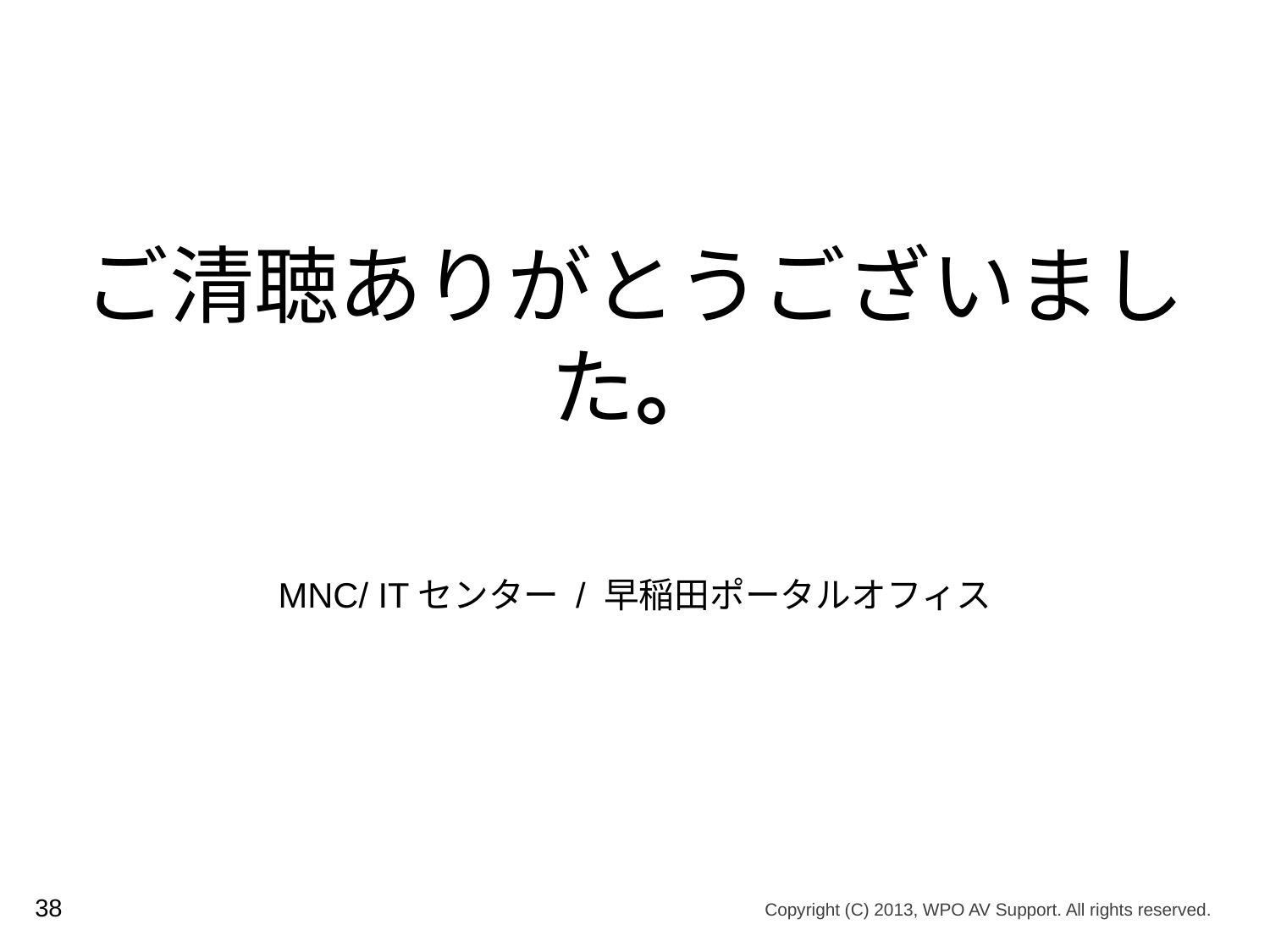

ご清聴ありがとうございました。

MNC/ ITセンター / 早稲田ポータルオフィス
38
Copyright (C) 2013, WPO AV Support. All rights reserved.